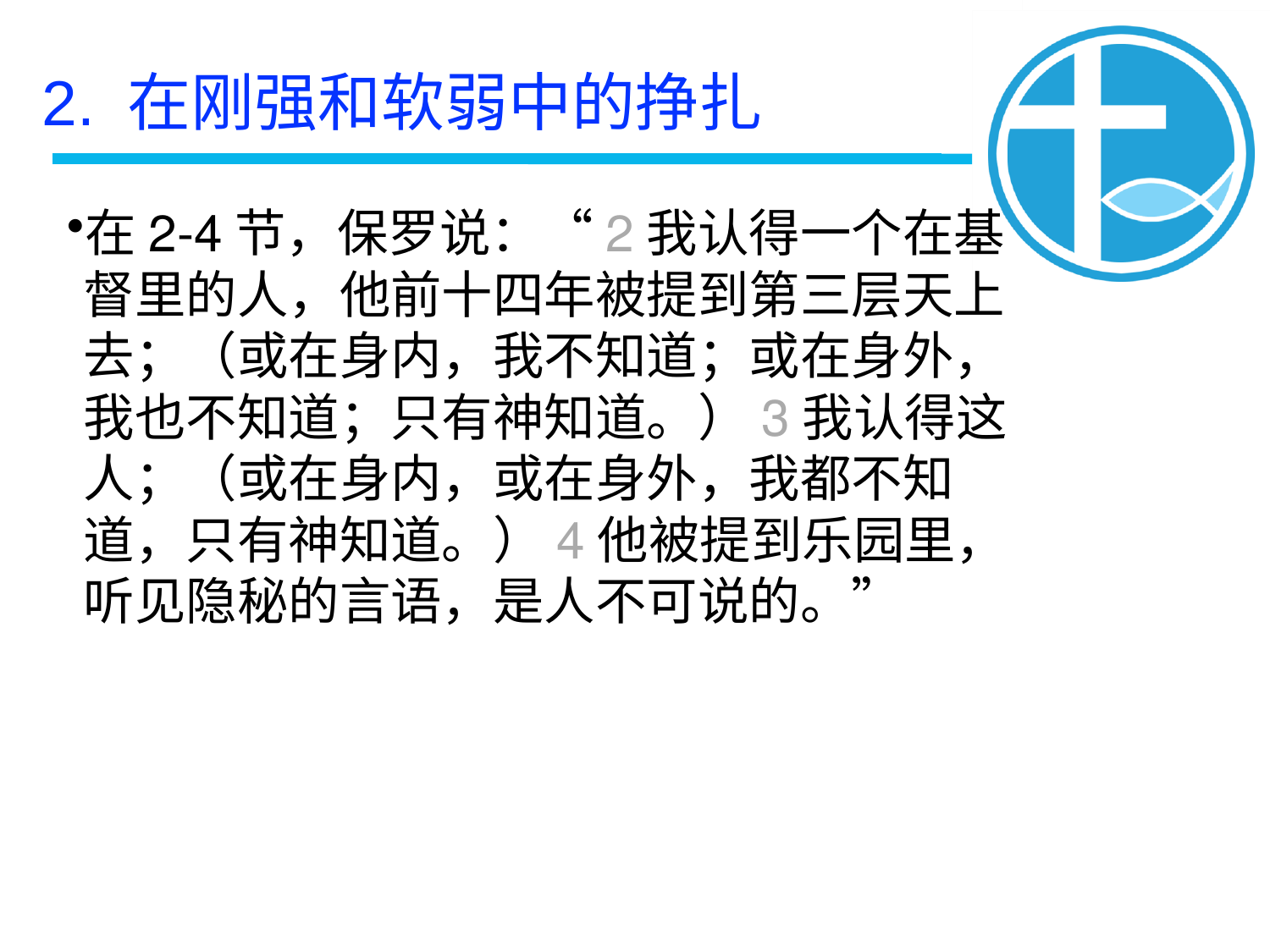

2. 在刚强和软弱中的挣扎
在2-4节，保罗说：“2我认得一个在基督里的人，他前十四年被提到第三层天上去；（或在身内，我不知道；或在身外，我也不知道；只有神知道。）3我认得这人；（或在身内，或在身外，我都不知道，只有神知道。）4他被提到乐园里，听见隐秘的言语，是人不可说的。”